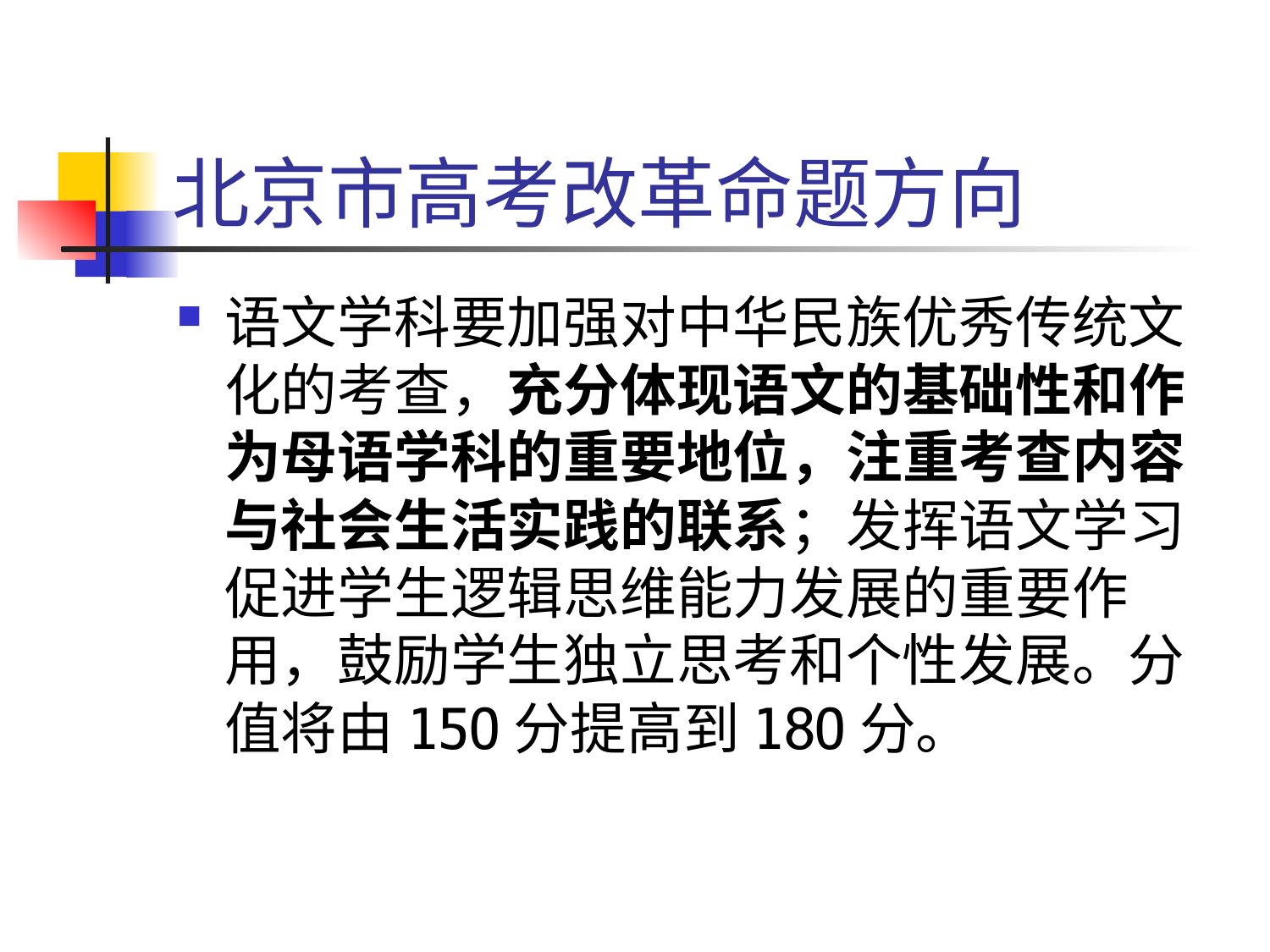

# 北京市高考改革命题方向
语文学科要加强对中华民族优秀传统文化的考查，充分体现语文的基础性和作为母语学科的重要地位，注重考查内容与社会生活实践的联系；发挥语文学习促进学生逻辑思维能力发展的重要作用，鼓励学生独立思考和个性发展。分值将由150分提高到180分。